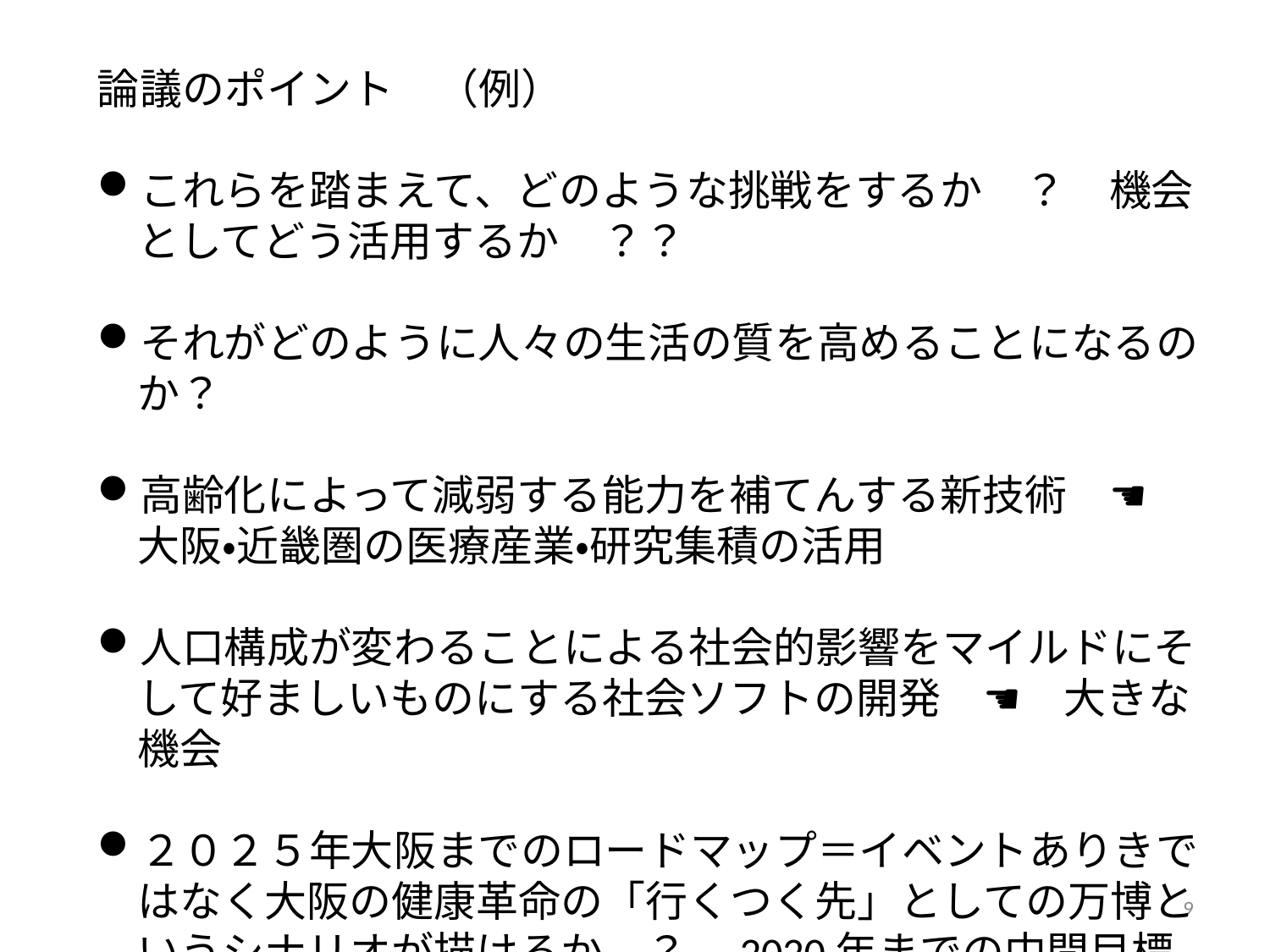

論議のポイント　（例）

これらを踏まえて、どのような挑戦をするか　？　機会としてどう活用するか　？？

それがどのように人々の生活の質を高めることになるのか？

高齢化によって減弱する能力を補てんする新技術　☚　大阪・近畿圏の医療産業・研究集積の活用

人口構成が変わることによる社会的影響をマイルドにそして好ましいものにする社会ソフトの開発　☚　大きな機会

２０２５年大阪までのロードマップ＝イベントありきではなく大阪の健康革命の「行くつく先」としての万博というシナリオが描けるか　？　2020年までの中間目標といったものは必要ないか？

9